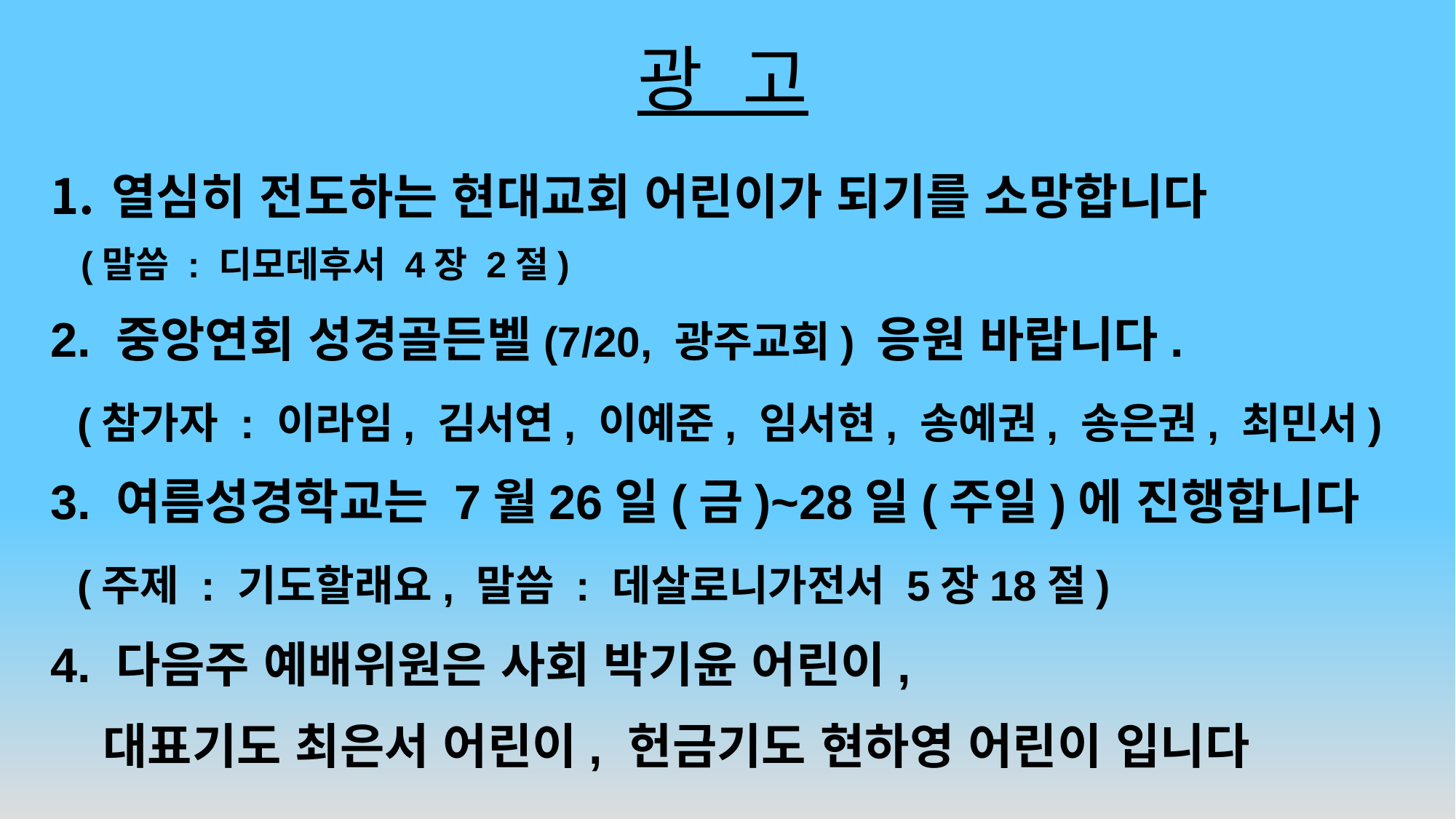

# 광  고
열심히 전도하는 현대교회 어린이가 되기를 소망합니다
   (말씀 : 디모데후서 4장 2절)
2. 중앙연회 성경골든벨(7/20, 광주교회) 응원 바랍니다.
  (참가자 : 이라임, 김서연, 이예준, 임서현, 송예권, 송은권, 최민서)
3. 여름성경학교는 7월26일(금)~28일(주일)에 진행합니다
  (주제 : 기도할래요, 말씀 : 데살로니가전서 5장18절)
4. 다음주 예배위원은 사회 박기윤 어린이,
   대표기도 최은서 어린이, 헌금기도 현하영 어린이 입니다